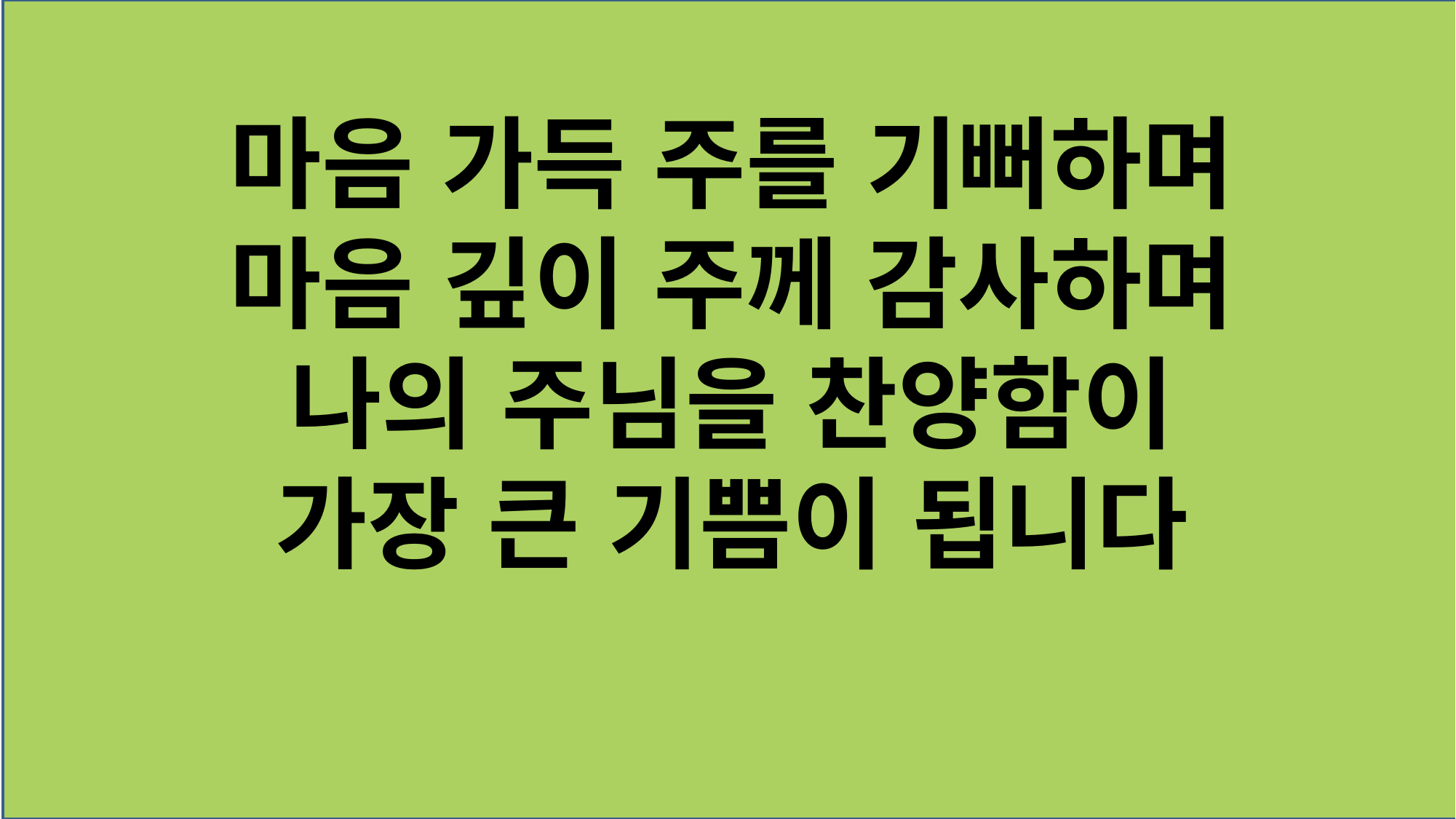

마음 가득 주를 기뻐하며
마음 깊이 주께 감사하며
나의 주님을 찬양함이
가장 큰 기쁨이 됩니다